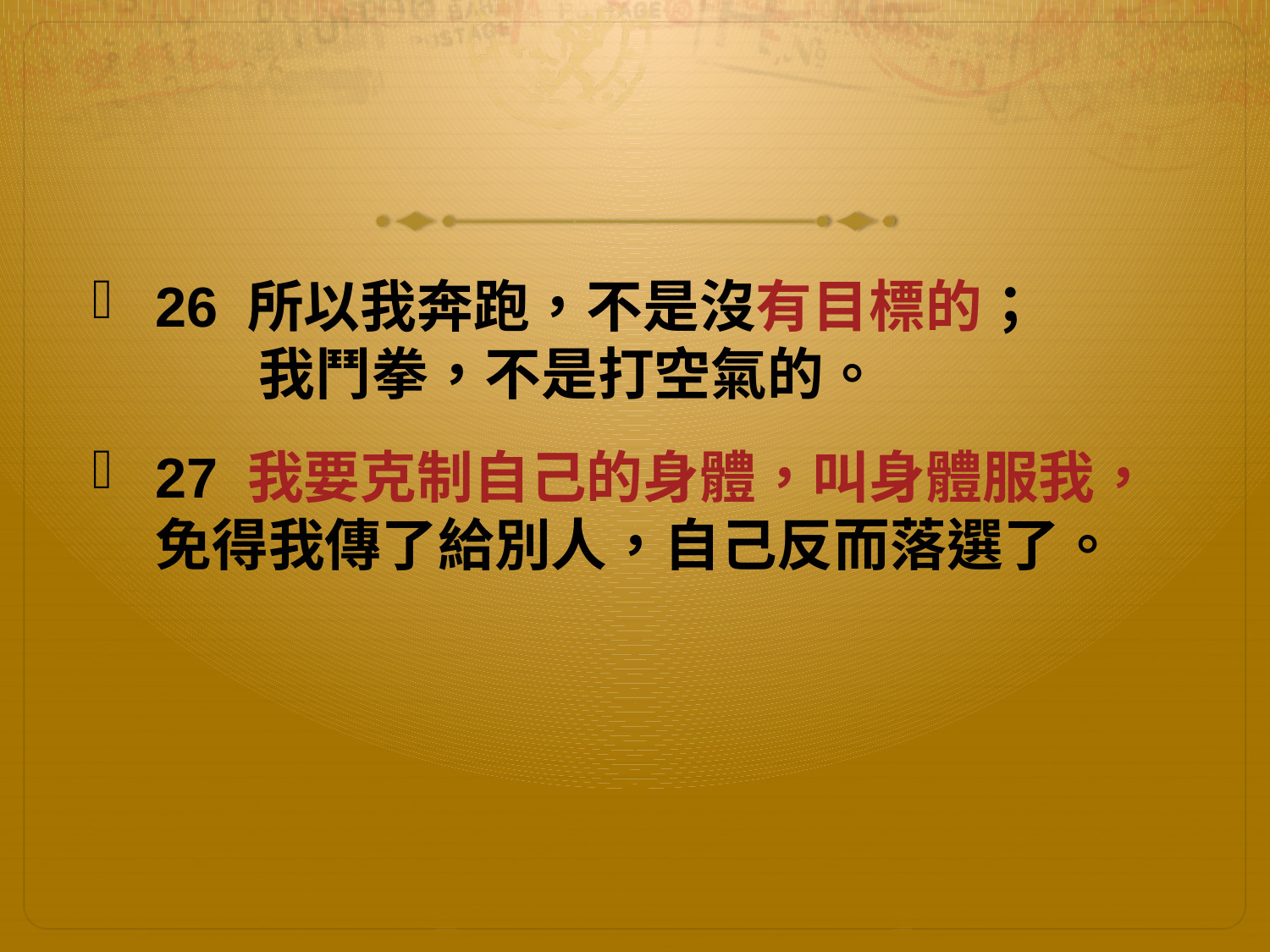

#
26 所以我奔跑，不是沒有目標的；                   我鬥拳，不是打空氣的。
27 我要克制自己的身體，叫身體服我，免得我傳了給別人，自己反而落選了。